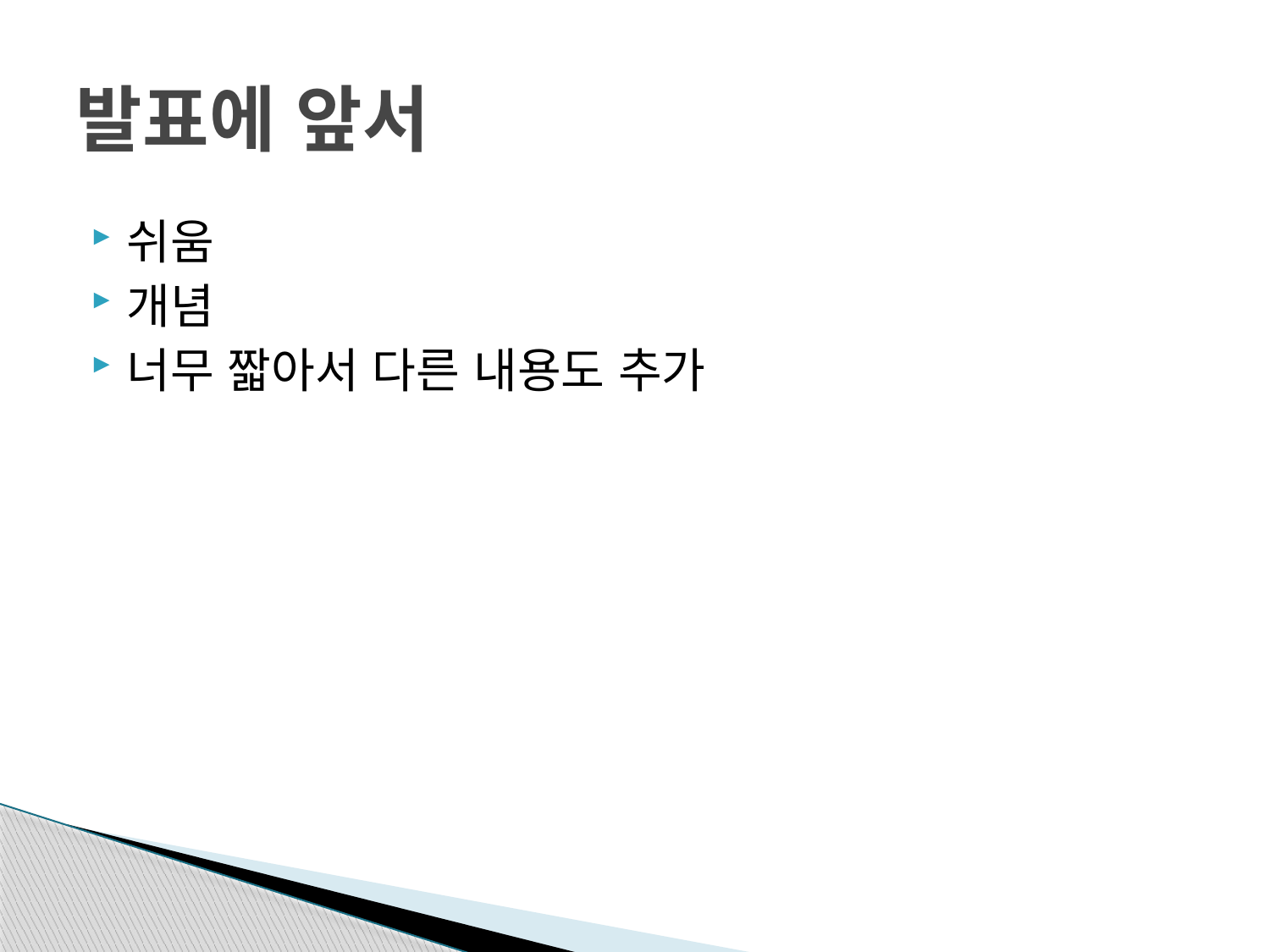

# 발표에 앞서
쉬움
개념
너무 짧아서 다른 내용도 추가